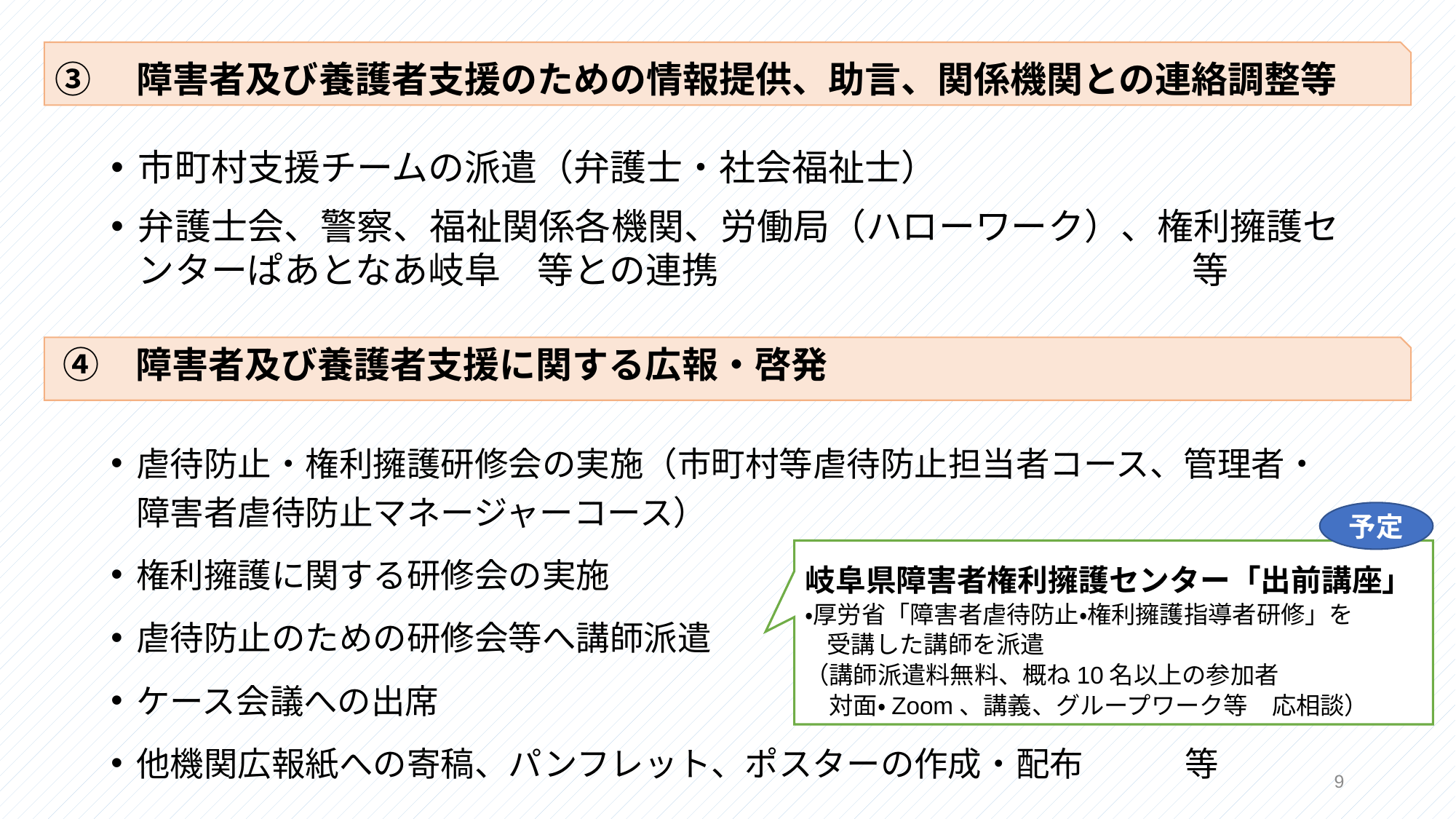

# ③　障害者及び養護者支援のための情報提供、助言、関係機関との連絡調整等

市町村支援チームの派遣（弁護士・社会福祉士）
弁護士会、警察、福祉関係各機関、労働局（ハローワーク）、権利擁護センターぱあとなあ岐阜　等との連携　　　　　　　　　　　　　等
　④　障害者及び養護者支援に関する広報・啓発

虐待防止・権利擁護研修会の実施（市町村等虐待防止担当者コース、管理者・障害者虐待防止マネージャーコース）
権利擁護に関する研修会の実施
虐待防止のための研修会等へ講師派遣
ケース会議への出席
他機関広報紙への寄稿、パンフレット、ポスターの作成・配布　　　等

予定

岐阜県障害者権利擁護センター「出前講座」
・厚労省「障害者虐待防止・権利擁護指導者研修」を
   受講した講師を派遣
（講師派遣料無料、概ね10名以上の参加者
　対面・Zoom、講義、グループワーク等　応相談）

9